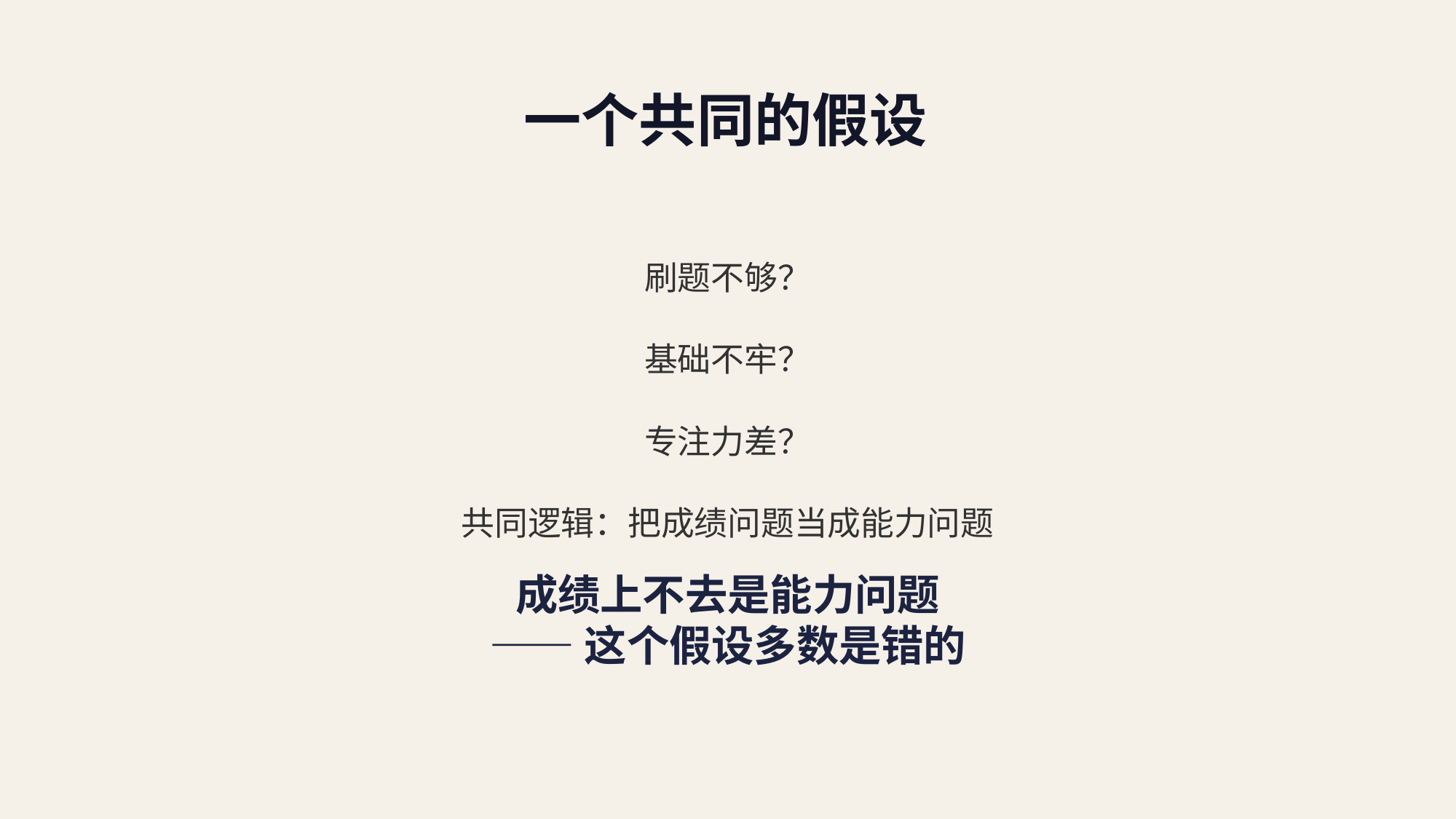

一个共同的假设
刷题不够？
基础不牢？
专注力差？
共同逻辑：把成绩问题当成能力问题
成绩上不去是能力问题
——这个假设多数是错的